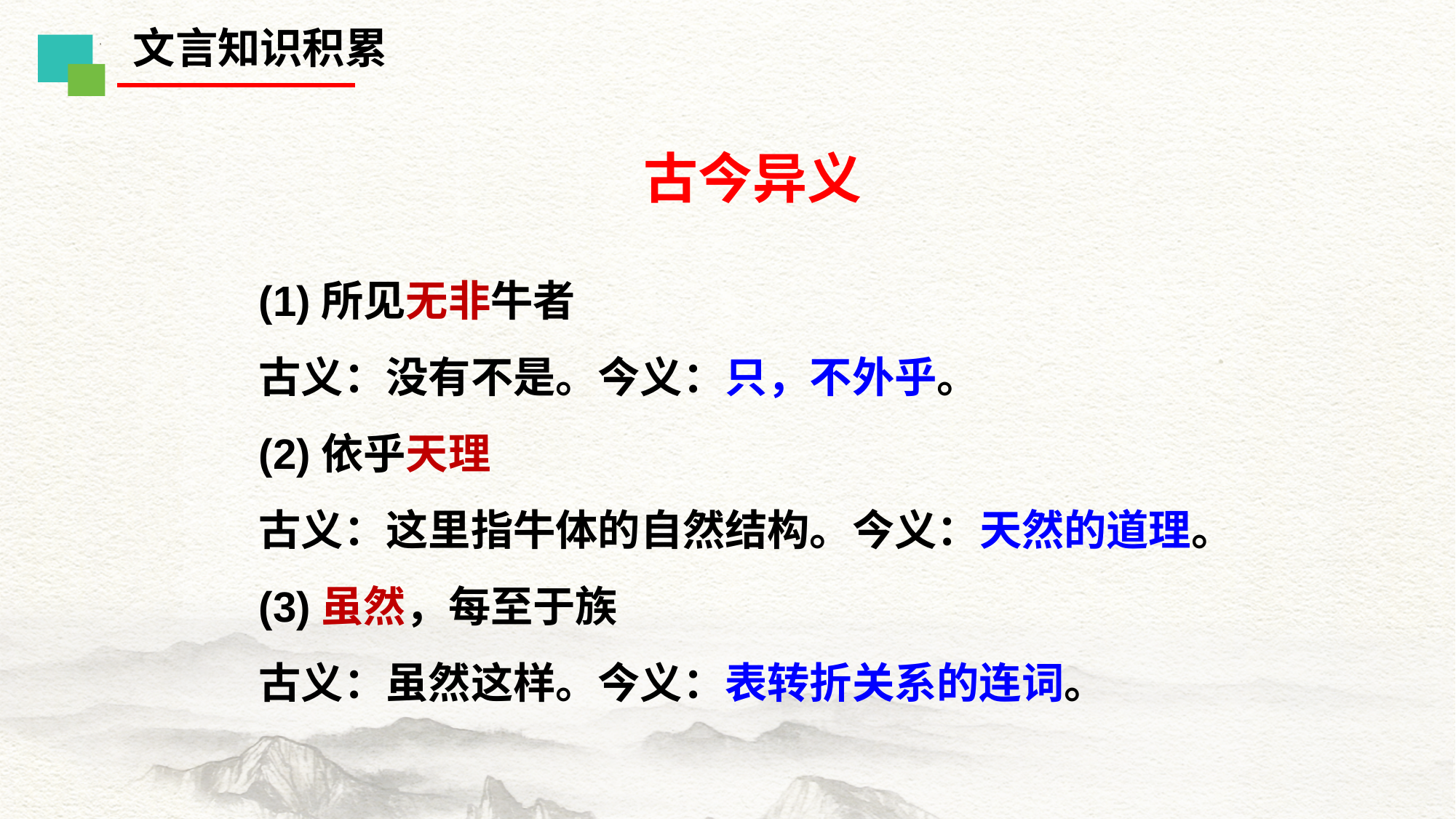

文言知识积累

古今异义
(1)所见无非牛者
古义：没有不是。今义：只，不外乎。
(2)依乎天理
古义：这里指牛体的自然结构。今义：天然的道理。
(3)虽然，每至于族
古义：虽然这样。今义：表转折关系的连词。